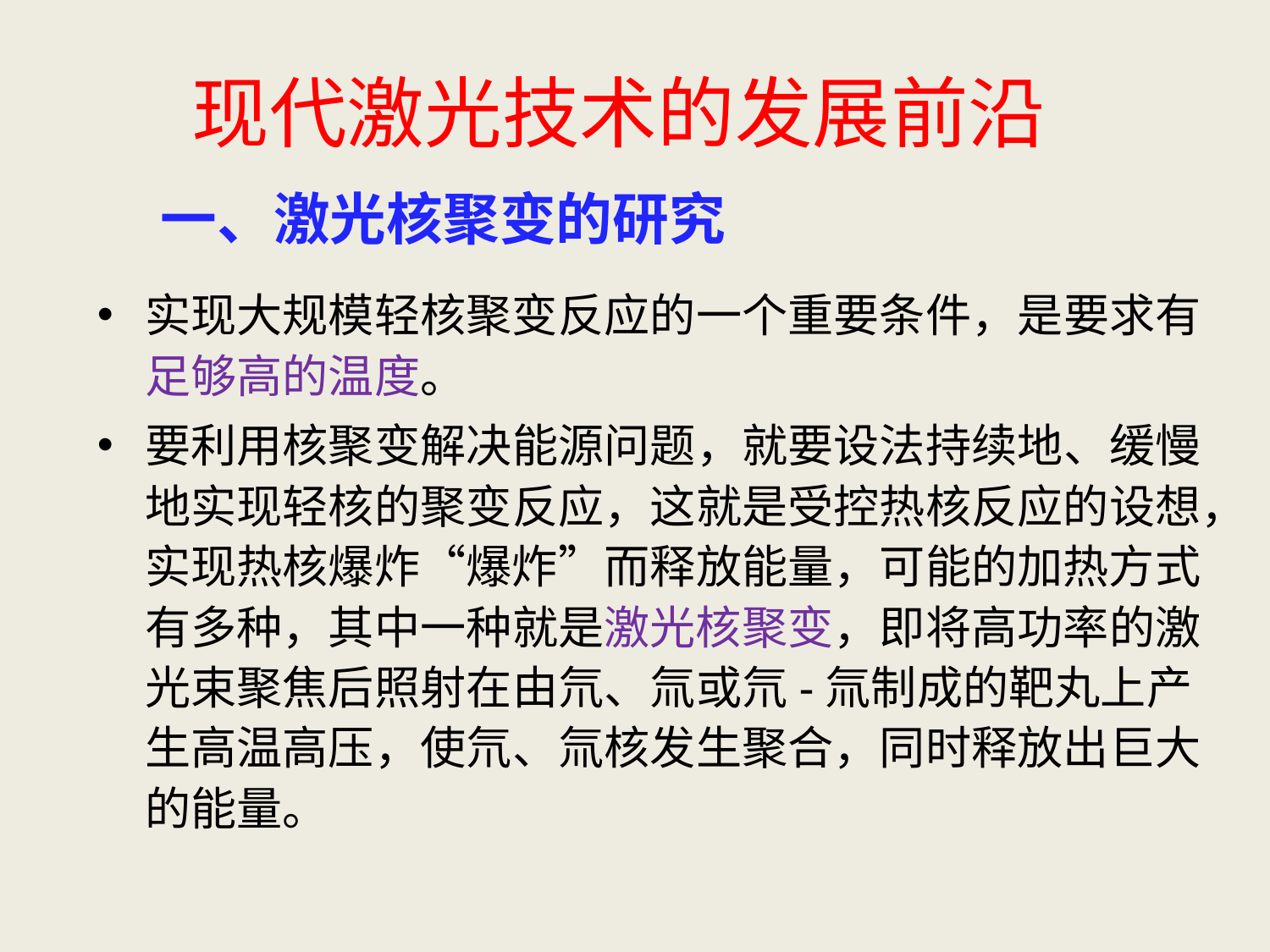

# 现代激光技术的发展前沿
一、激光核聚变的研究
实现大规模轻核聚变反应的一个重要条件，是要求有足够高的温度。
要利用核聚变解决能源问题，就要设法持续地、缓慢地实现轻核的聚变反应，这就是受控热核反应的设想，实现热核爆炸“爆炸”而释放能量，可能的加热方式有多种，其中一种就是激光核聚变，即将高功率的激光束聚焦后照射在由氘、氚或氘-氚制成的靶丸上产生高温高压，使氘、氚核发生聚合，同时释放出巨大的能量。